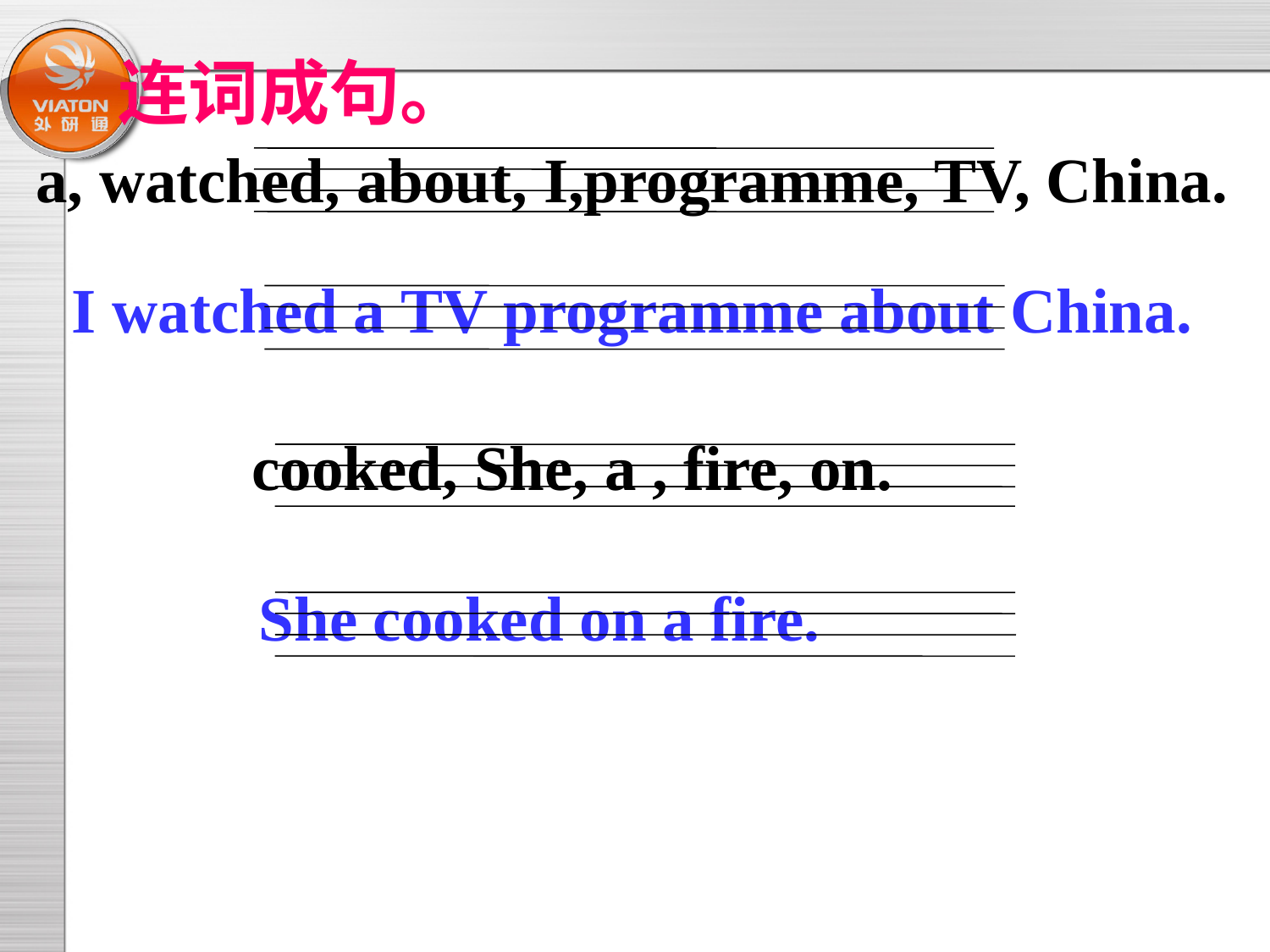

连词成句。
a, watched, about, I,programme, TV, China.

I watched a TV programme about China.

cooked, She, a , fire, on.

She cooked on a fire.